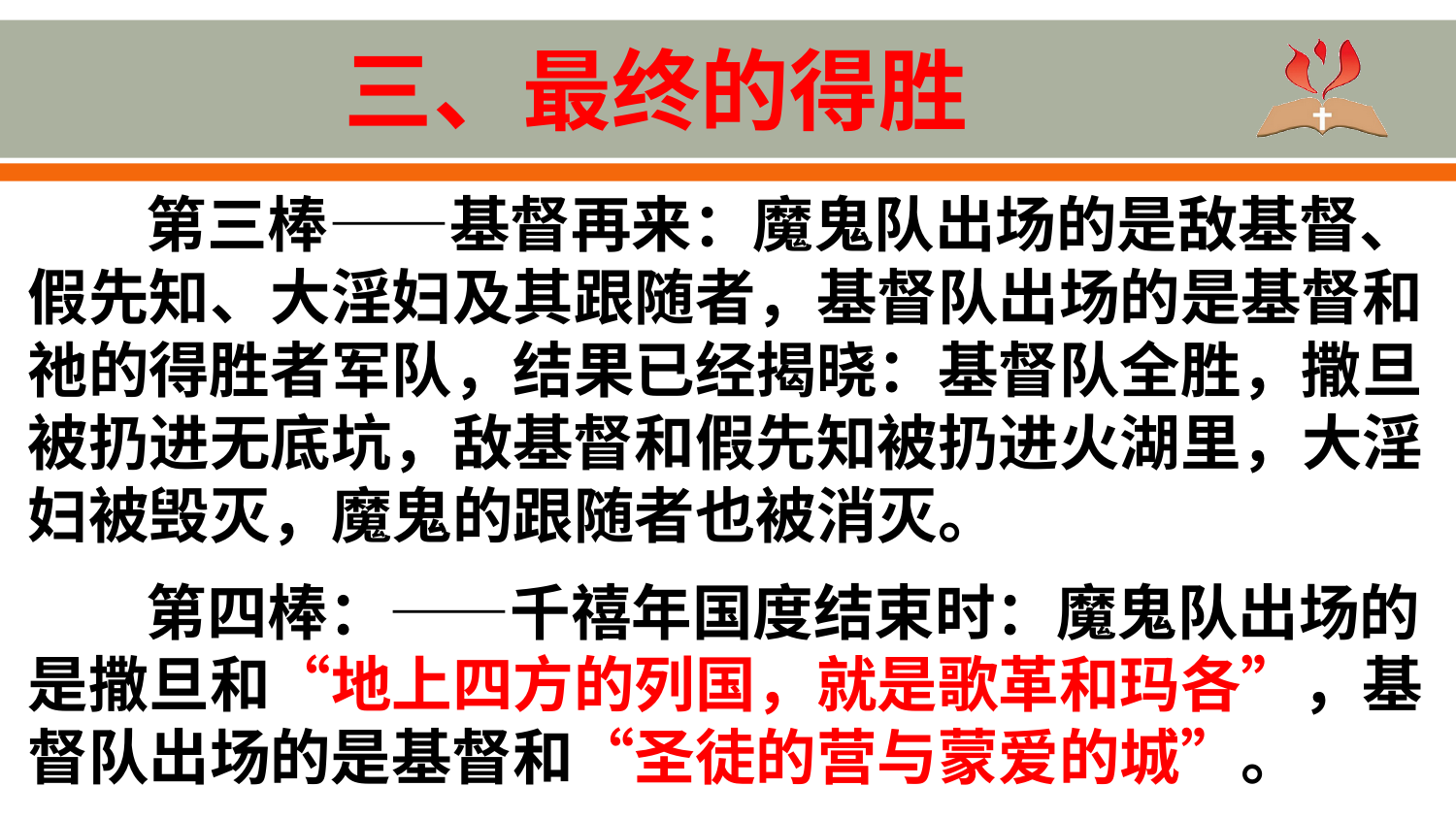

# 三、最终的得胜
第三棒——基督再来：魔鬼队出场的是敌基督、假先知、大淫妇及其跟随者，基督队出场的是基督和祂的得胜者军队，结果已经揭晓：基督队全胜，撒旦被扔进无底坑，敌基督和假先知被扔进火湖里，大淫妇被毁灭，魔鬼的跟随者也被消灭。
第四棒：——千禧年国度结束时：魔鬼队出场的是撒旦和“地上四方的列国，就是歌革和玛各”，基督队出场的是基督和“圣徒的营与蒙爱的城”。

39